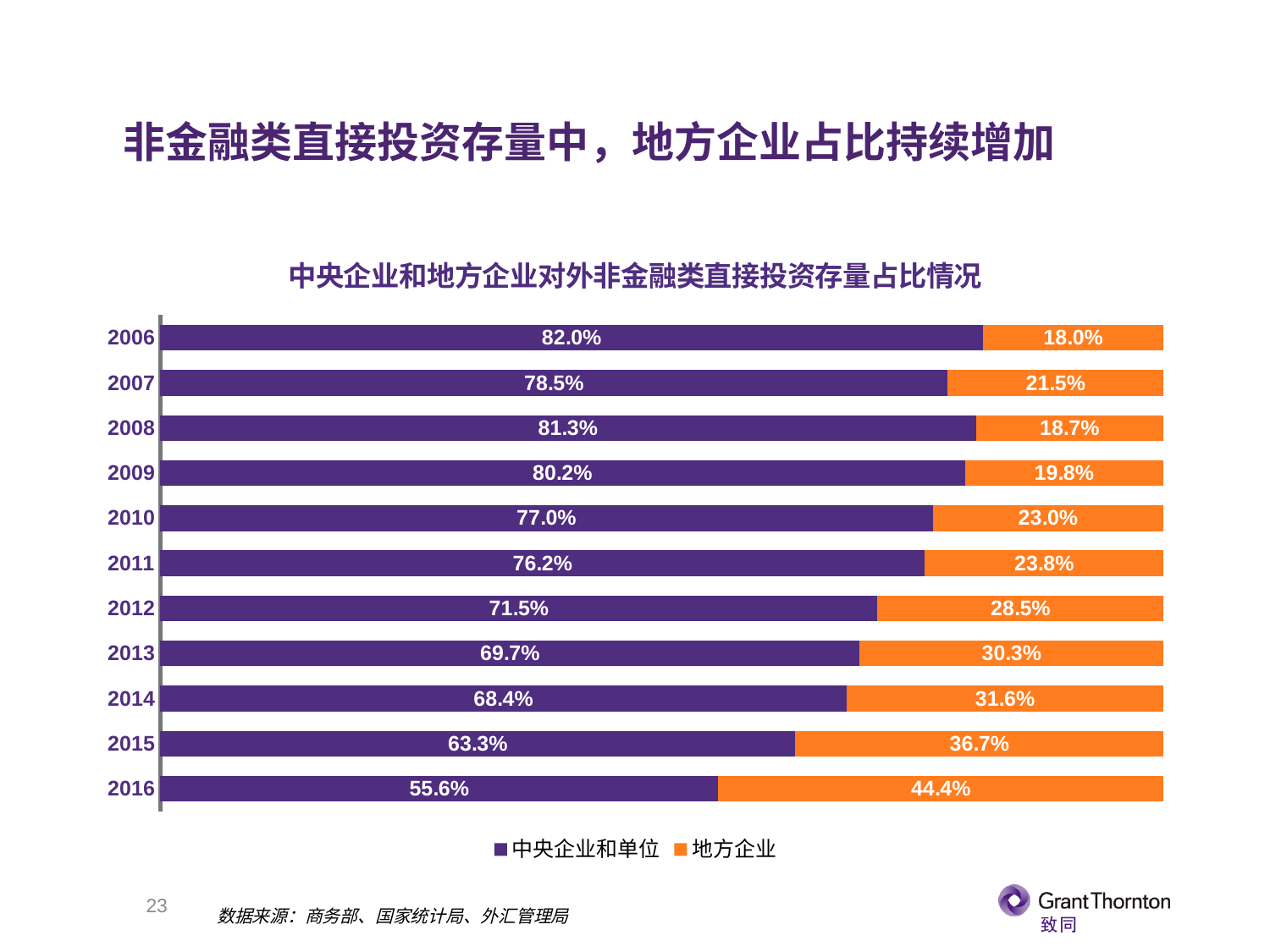

非金融类直接投资存量中，地方企业占比持续增加

### Chart: 中央企业和地方企业对外非金融类直接投资存量占比情况

| Category | 中央企业和单位 | 地方企业 |
|---|---|---|
| 2006 | 0.82 | 0.18 |
| 2007 | 0.785 | 0.215 |
| 2008 | 0.813 | 0.187 |
| 2009 | 0.802 | 0.198 |
| 2010 | 0.77 | 0.23 |
| 2011 | 0.762 | 0.238 |
| 2012 | 0.7150000000000001 | 0.285 |
| 2013 | 0.6970000000000001 | 0.303 |
| 2014 | 0.6839999999999999 | 0.316 |
| 2015 | 0.633 | 0.367 |
| 2016 | 0.556 | 0.444 |
23
数据来源：商务部、国家统计局、外汇管理局